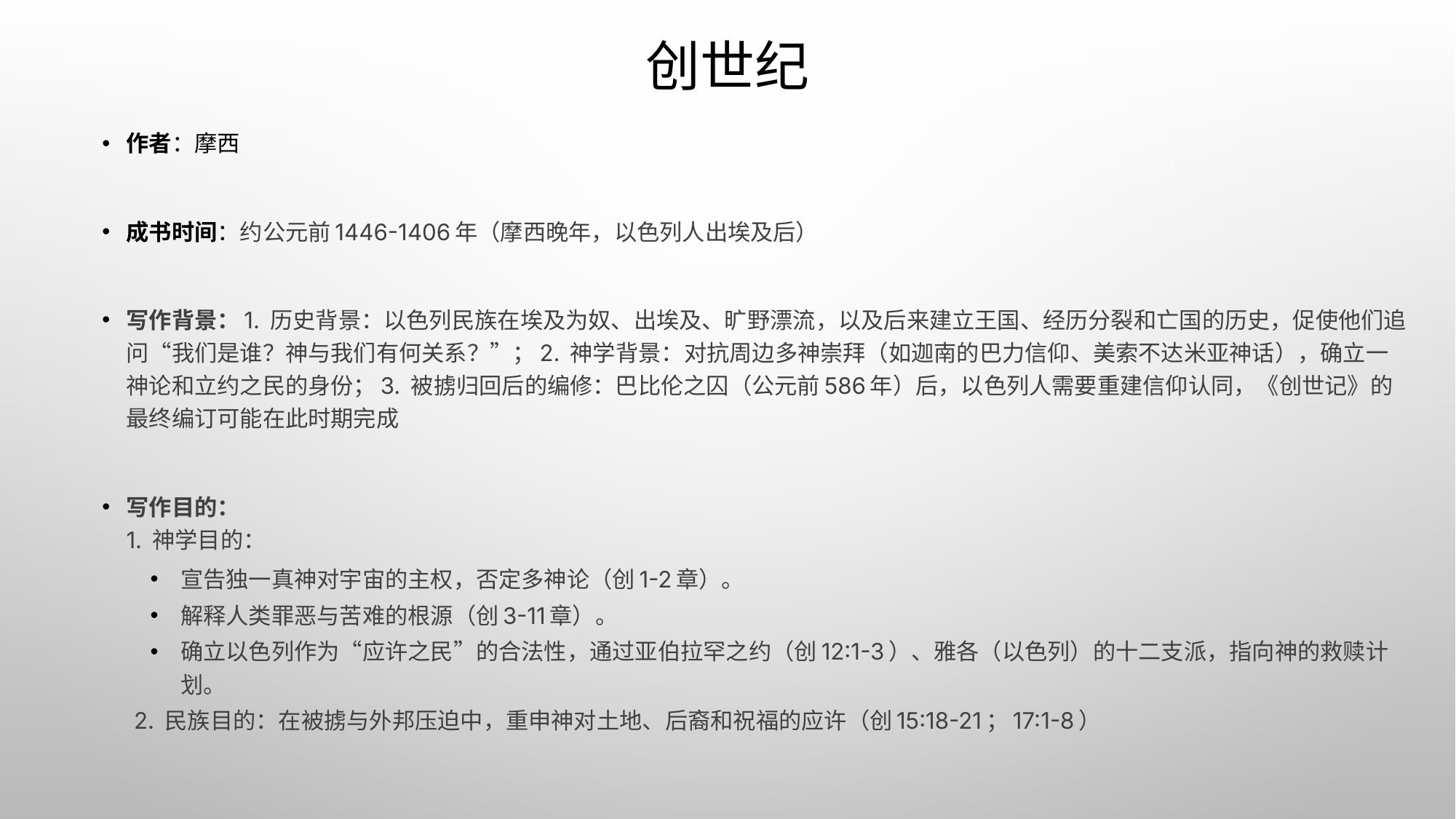

# 创世纪
作者：摩西

成书时间：约公元前1446-1406年（摩西晚年，以色列人出埃及后）

写作背景：1. 历史背景：以色列民族在埃及为奴、出埃及、旷野漂流，以及后来建立王国、经历分裂和亡国的历史，促使他们追问“我们是谁？神与我们有何关系？”；2. 神学背景：对抗周边多神崇拜（如迦南的巴力信仰、美索不达米亚神话），确立一神论和立约之民的身份；3. 被掳归回后的编修：巴比伦之囚（公元前586年）后，以色列人需要重建信仰认同，《创世记》的最终编订可能在此时期完成

写作目的：
1. 神学目的：
宣告独一真神对宇宙的主权，否定多神论（创1-2章）。
解释人类罪恶与苦难的根源（创3-11章）。
确立以色列作为“应许之民”的合法性，通过亚伯拉罕之约（创12:1-3）、雅各（以色列）的十二支派，指向神的救赎计划。
     2. 民族目的：在被掳与外邦压迫中，重申神对土地、后裔和祝福的应许（创15:18-21；17:1-8）